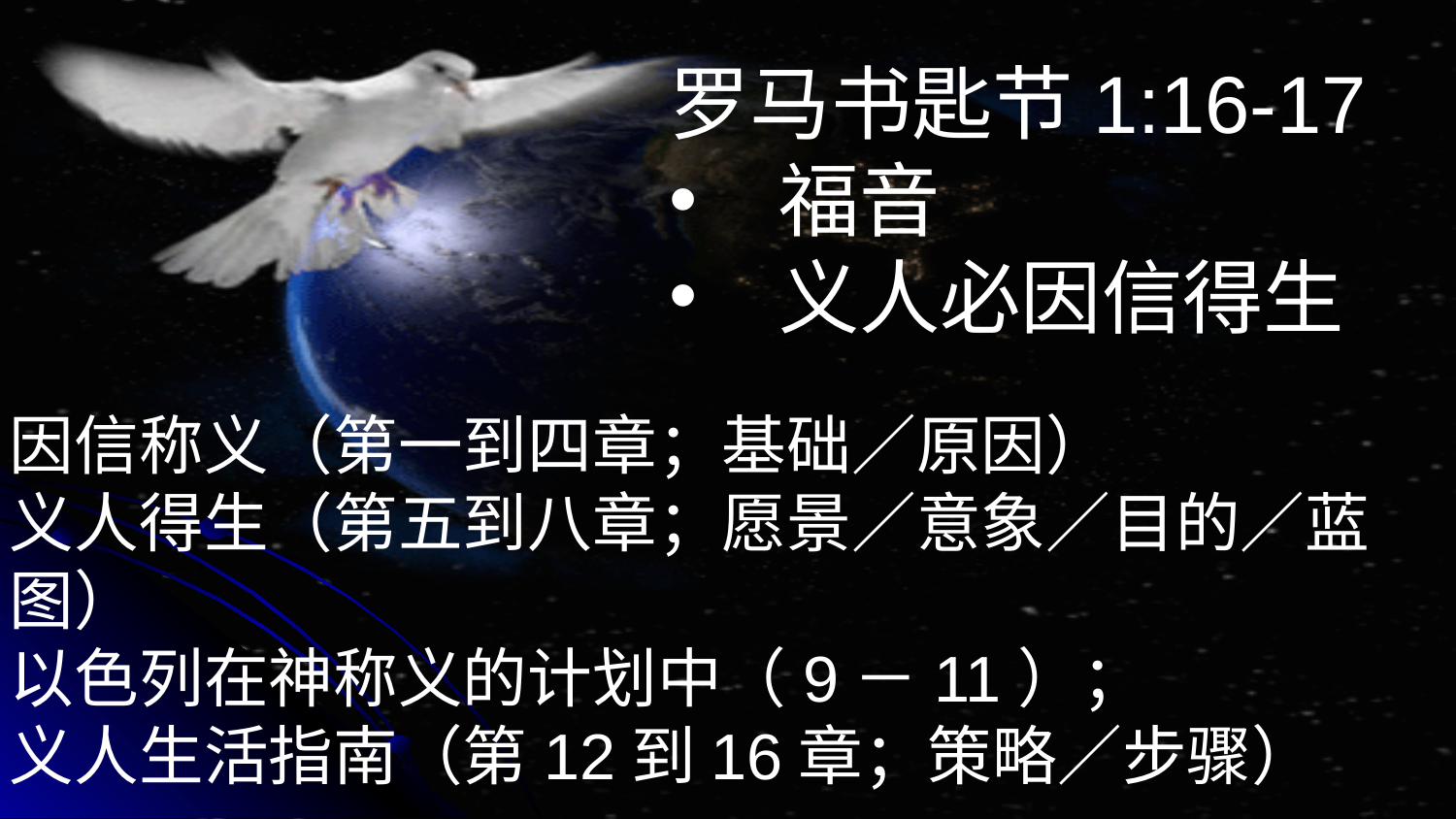

罗马书匙节1:16-17
福音
义人必因信得生
因信称义（第一到四章；基础／原因）
义人得生（第五到八章；愿景／意象／目的／蓝图）
以色列在神称义的计划中（9－11）；
义人生活指南（第12到16章；策略／步骤）